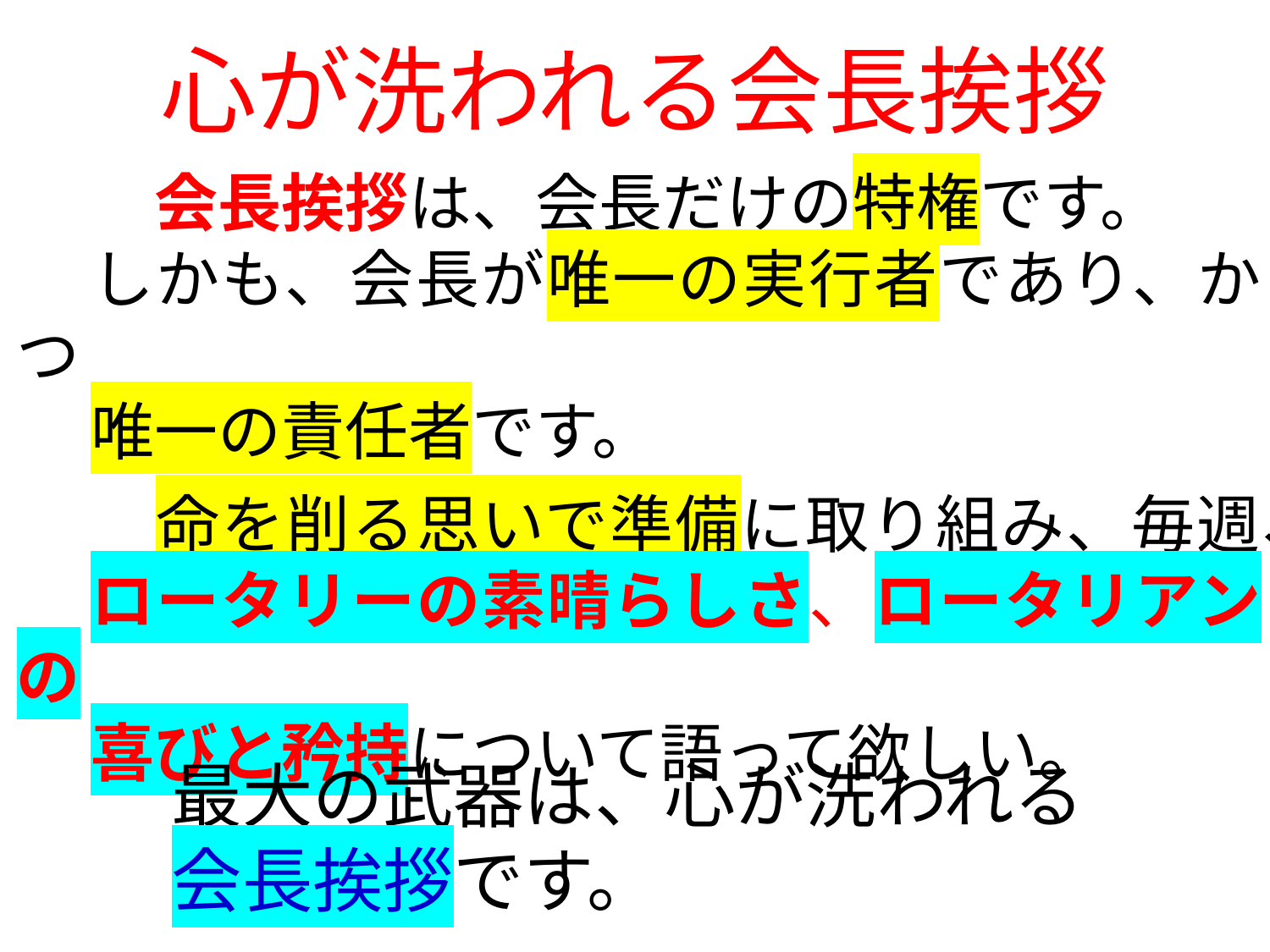

心が洗われる会長挨拶
　会長挨拶は、会長だけの特権です。
しかも、会長が唯一の実行者であり、かつ
唯一の責任者です。

　命を削る思いで準備に取り組み、毎週、
ロータリーの素晴らしさ、ロータリアンの
喜びと矜持について語って欲しい。
最大の武器は、心が洗われる
会長挨拶です。